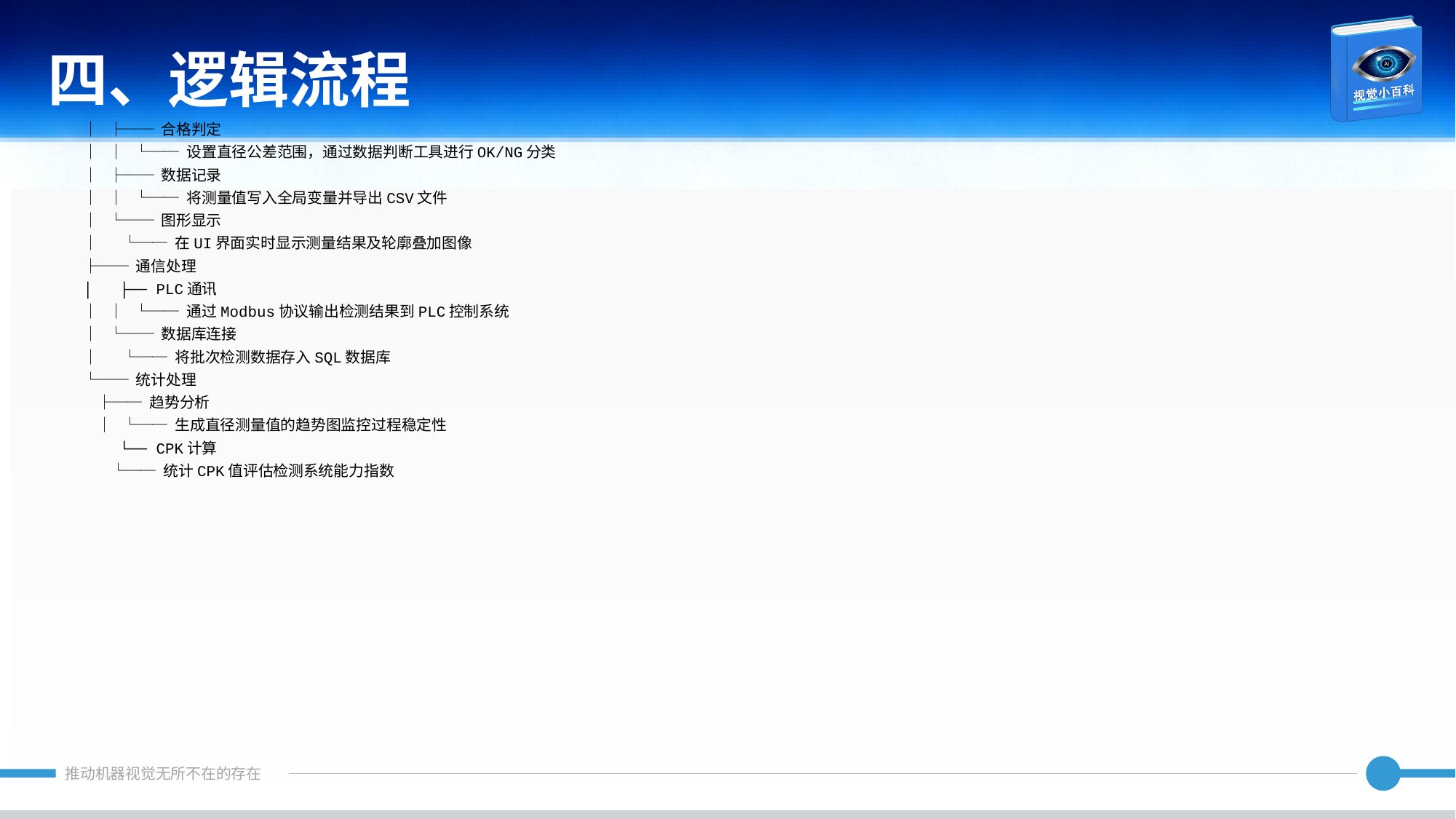

四、逻辑流程

│   ├── 合格判定
│   │   └── 设置直径公差范围，通过数据判断工具进行OK/NG分类
│   ├── 数据记录
│   │   └── 将测量值写入全局变量并导出CSV文件
│   └── 图形显示
│       └── 在UI界面实时显示测量结果及轮廓叠加图像
├── 通信处理
│   ├── PLC通讯
│   │   └── 通过Modbus协议输出检测结果到PLC控制系统
│   └── 数据库连接
│       └── 将批次检测数据存入SQL数据库
└── 统计处理
    ├── 趋势分析
    │   └── 生成直径测量值的趋势图监控过程稳定性
    └── CPK计算
        └── 统计CPK值评估检测系统能力指数
9